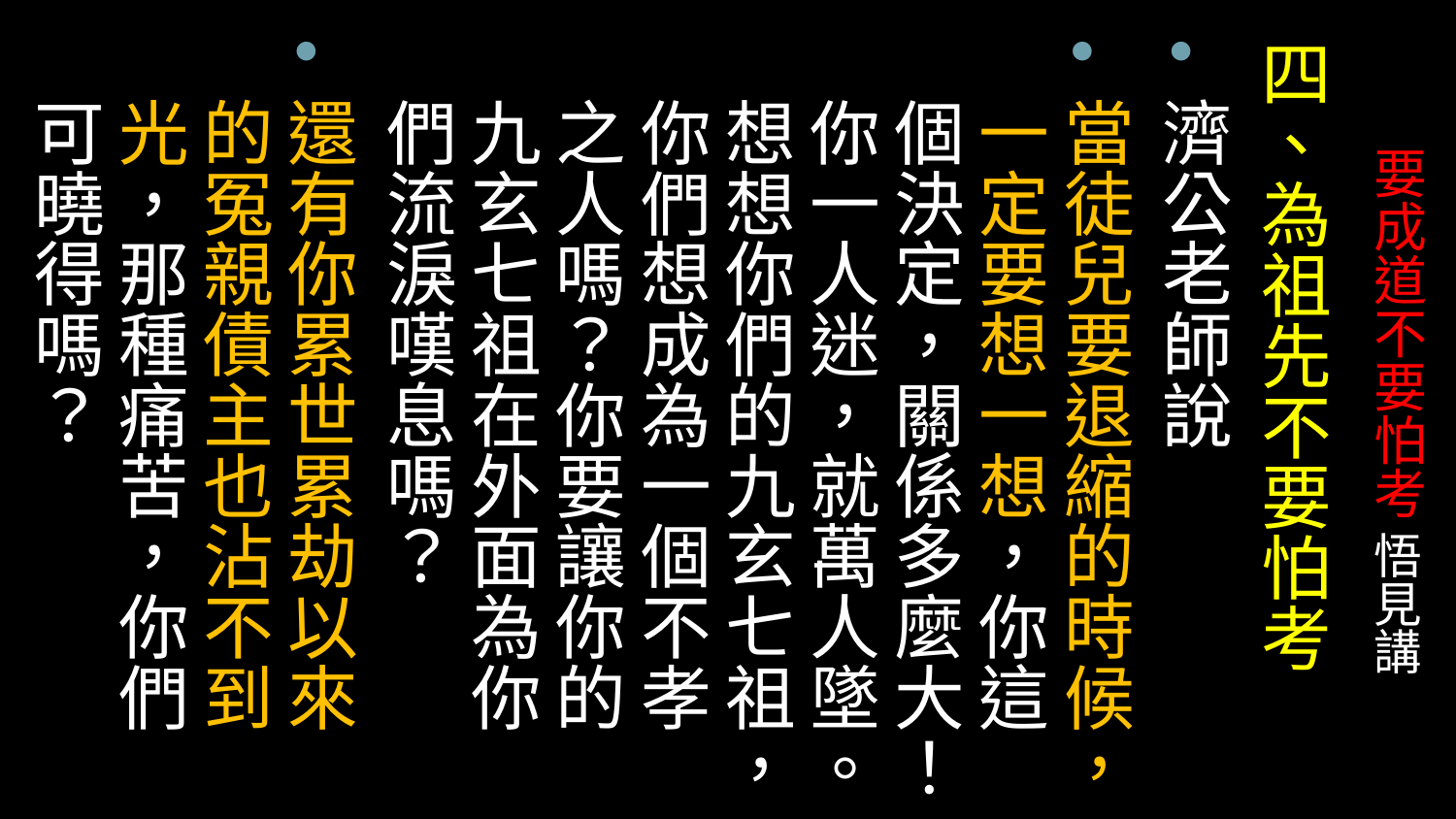

四、為祖先不要怕考
濟公老師說
當徒兒要退縮的時候，一定要想一想，你這個決定，關係多麼大！你一人迷，就萬人墜。想想你們的九玄七祖，你們想成為一個不孝之人嗎？你要讓你的九玄七祖在外面為你們流淚嘆息嗎？
還有你累世累劫以來的冤親債主也沾不到光，那種痛苦，你們可曉得嗎？
# 要成道不要怕考 悟見講